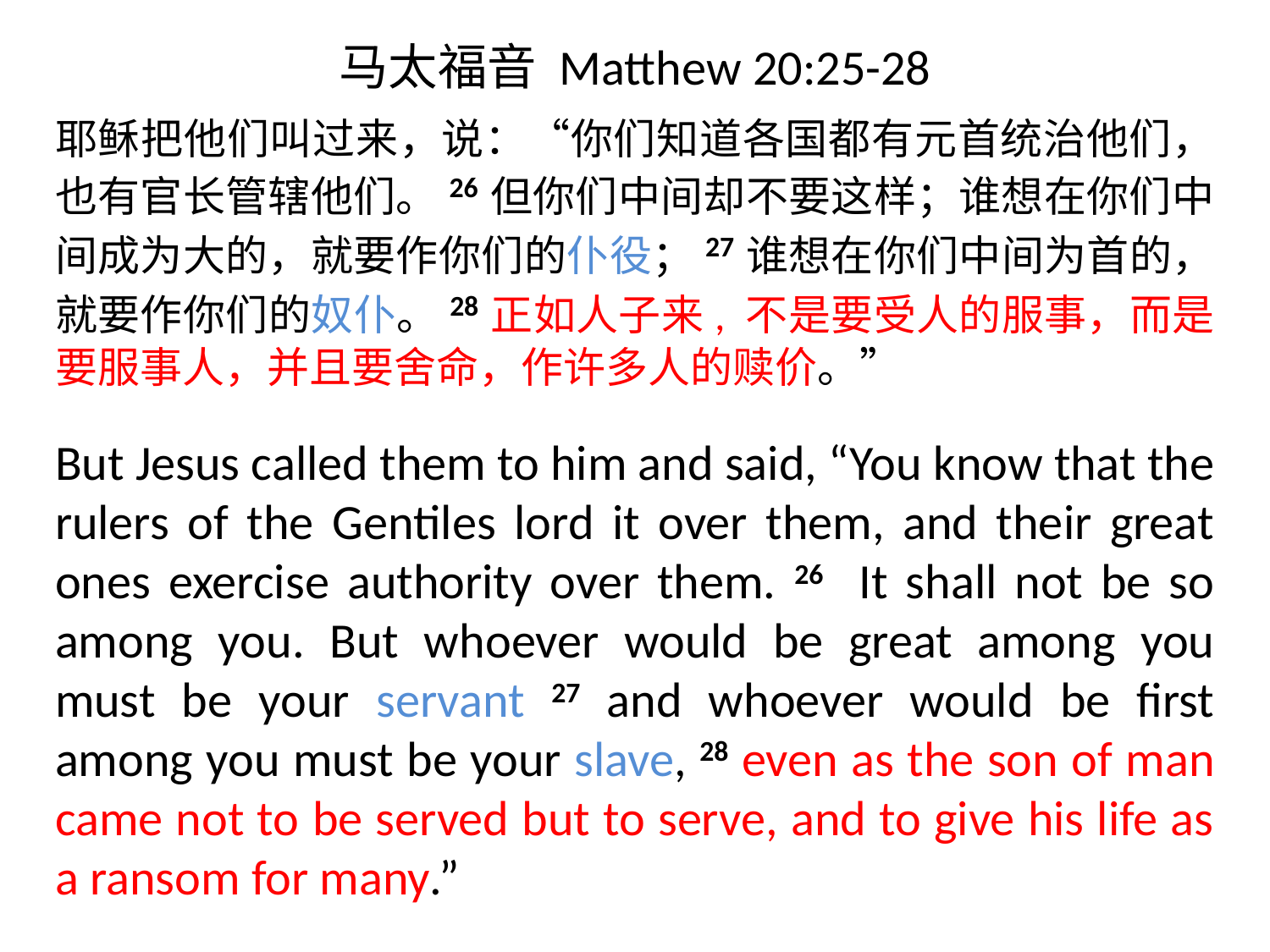

# 马太福音 Matthew 20:25-28
耶稣把他们叫过来，说：“你们知道各国都有元首统治他们，也有官长管辖他们。26但你们中间却不要这样；谁想在你们中间成为大的，就要作你们的仆役；27谁想在你们中间为首的，就要作你们的奴仆。28正如人子来, 不是要受人的服事，而是要服事人，并且要舍命，作许多人的赎价。”

But Jesus called them to him and said, “You know that the rulers of the Gentiles lord it over them, and their great ones exercise authority over them. 26  It shall not be so among you. But whoever would be great among you must be your servant 27 and whoever would be first among you must be your slave, 28 even as the son of man came not to be served but to serve, and to give his life as a ransom for many.”